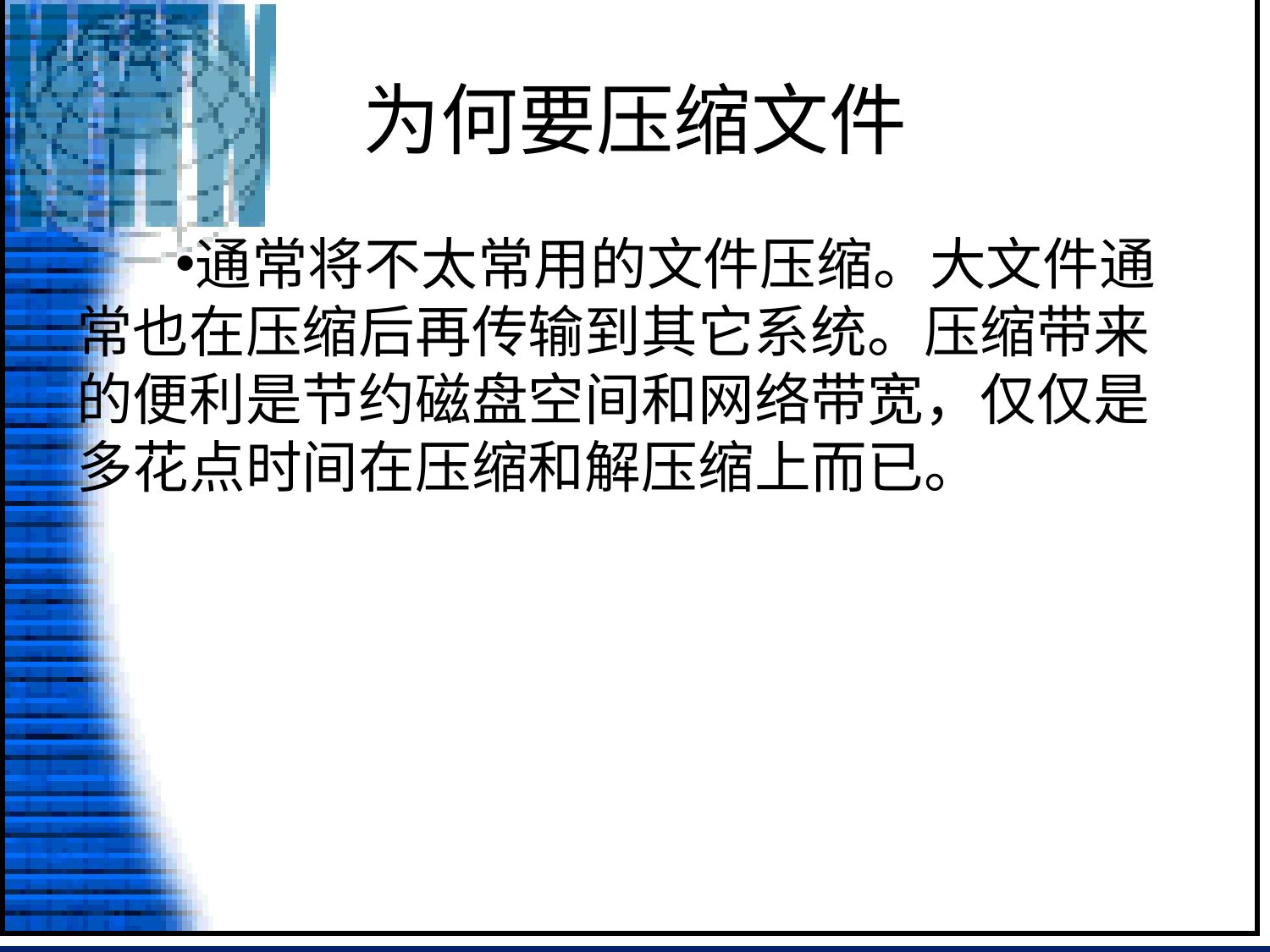

# 为何要压缩文件
通常将不太常用的文件压缩。大文件通常也在压缩后再传输到其它系统。压缩带来的便利是节约磁盘空间和网络带宽，仅仅是多花点时间在压缩和解压缩上而已。